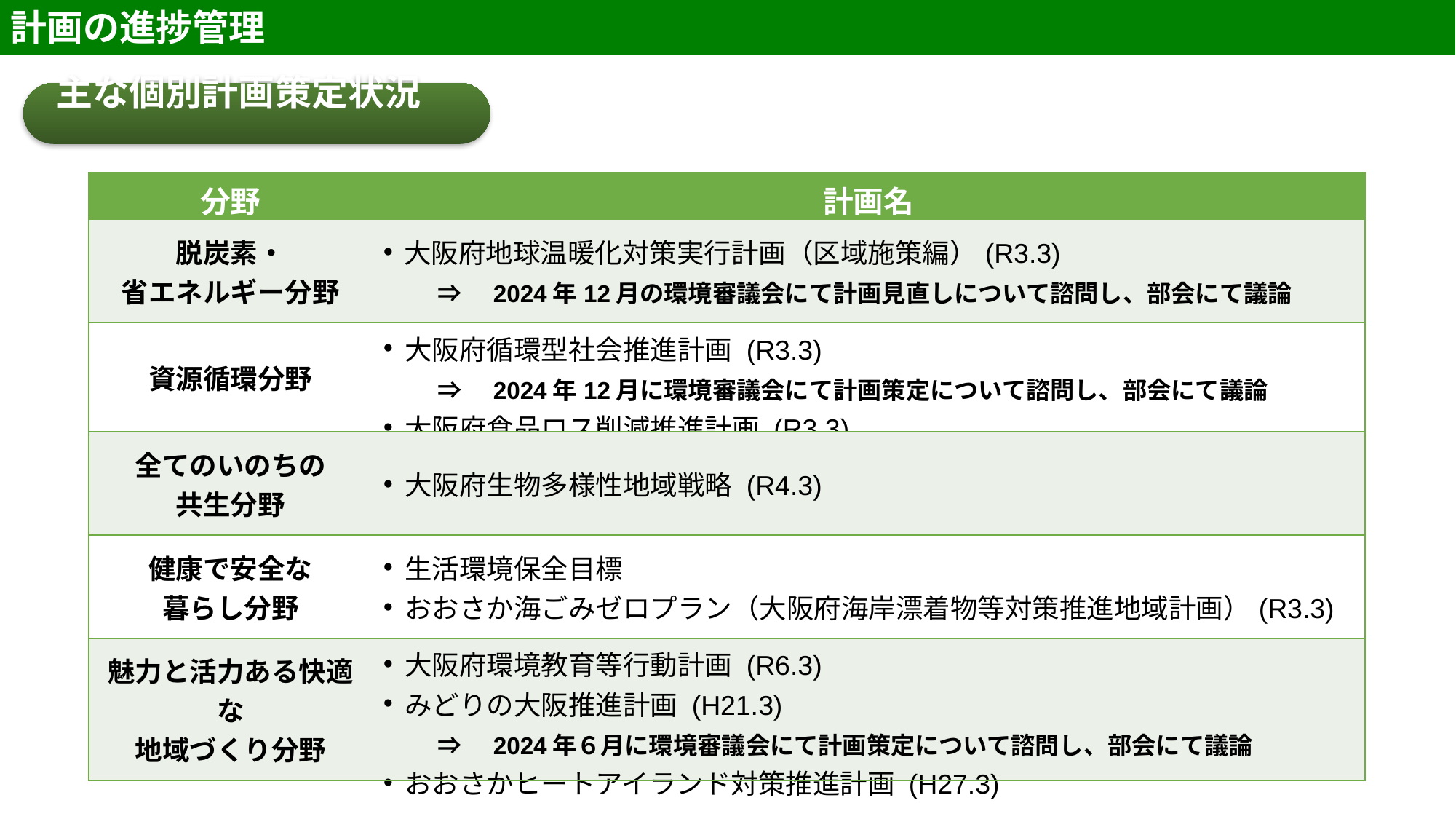

計画の進捗管理
主な個別計画策定状況
| 分野 | 計画名 |
| --- | --- |
| 脱炭素・ 省エネルギー分野 | 大阪府地球温暖化対策実行計画（区域施策編）(R3.3) 　　⇒　2024年12月の環境審議会にて計画見直しについて諮問し、部会にて議論 |
| 資源循環分野 | 大阪府循環型社会推進計画 (R3.3) 　　⇒　2024年12月に環境審議会にて計画策定について諮問し、部会にて議論 大阪府食品ロス削減推進計画 (R3.3) |
| 全てのいのちの 共生分野 | 大阪府生物多様性地域戦略 (R4.3) |
| 健康で安全な 暮らし分野 | 生活環境保全目標 おおさか海ごみゼロプラン（大阪府海岸漂着物等対策推進地域計画）(R3.3) |
| 魅力と活力ある快適な 地域づくり分野 | 大阪府環境教育等行動計画 (R6.3) みどりの大阪推進計画 (H21.3) 　　⇒　2024年６月に環境審議会にて計画策定について諮問し、部会にて議論 おおさかヒートアイランド対策推進計画 (H27.3) |